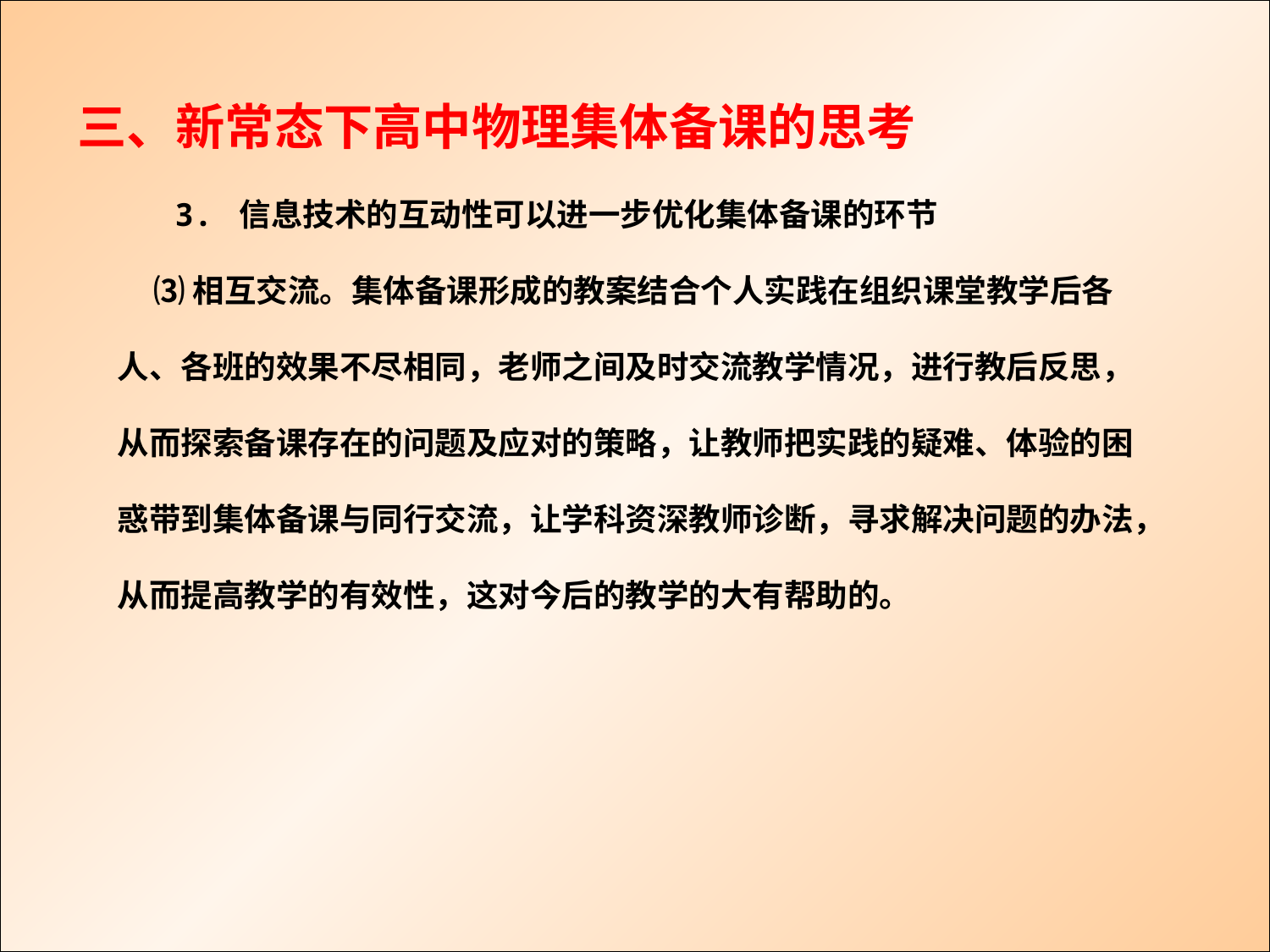

三、新常态下高中物理集体备课的思考
   3. 信息技术的互动性可以进一步优化集体备课的环节
     ⑶相互交流。集体备课形成的教案结合个人实践在组织课堂教学后各人、各班的效果不尽相同，老师之间及时交流教学情况，进行教后反思，从而探索备课存在的问题及应对的策略，让教师把实践的疑难、体验的困惑带到集体备课与同行交流，让学科资深教师诊断，寻求解决问题的办法，从而提高教学的有效性，这对今后的教学的大有帮助的。